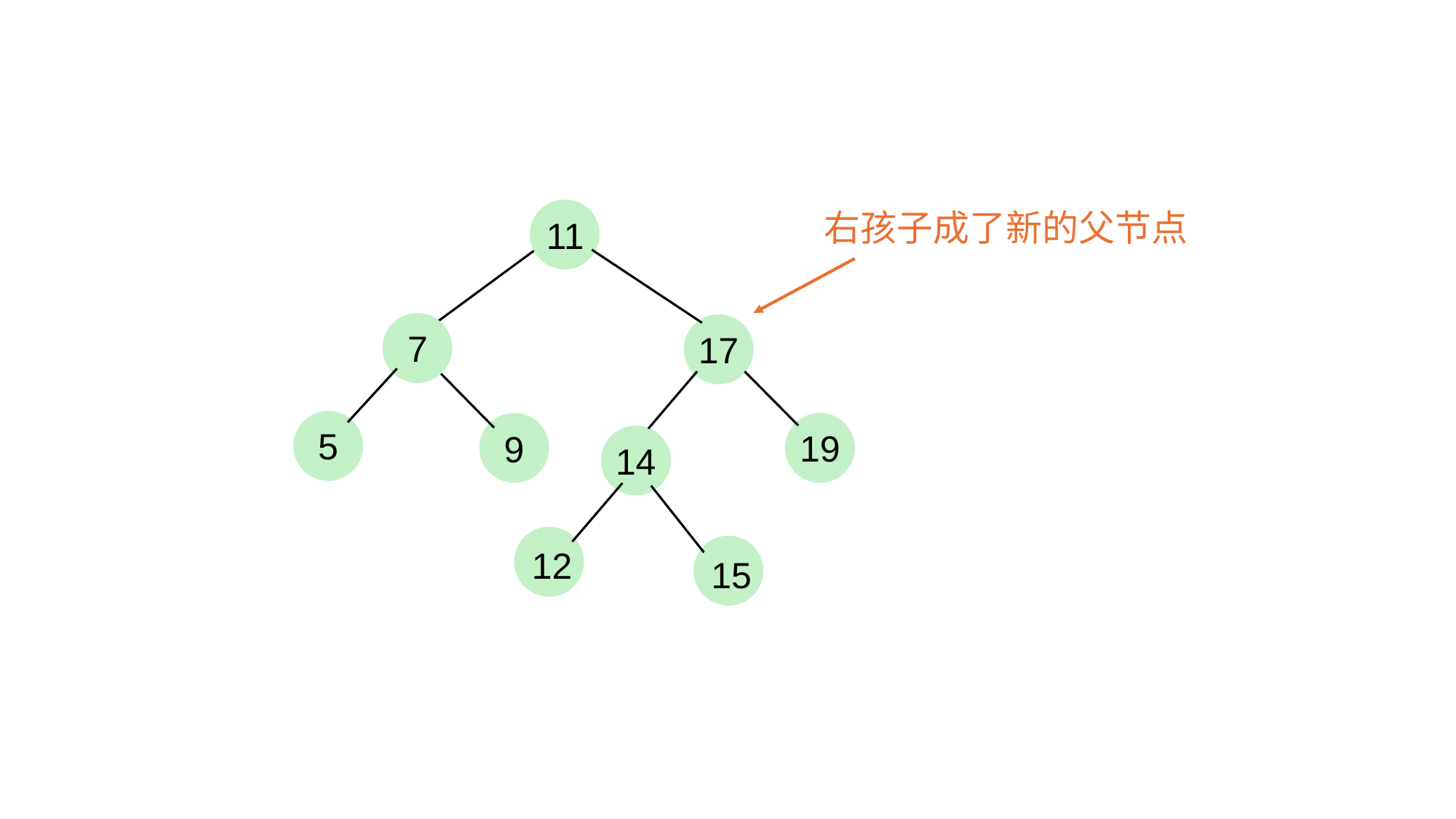

右孩子成了新的父节点

11

7
17

5
19
9

14

12
15